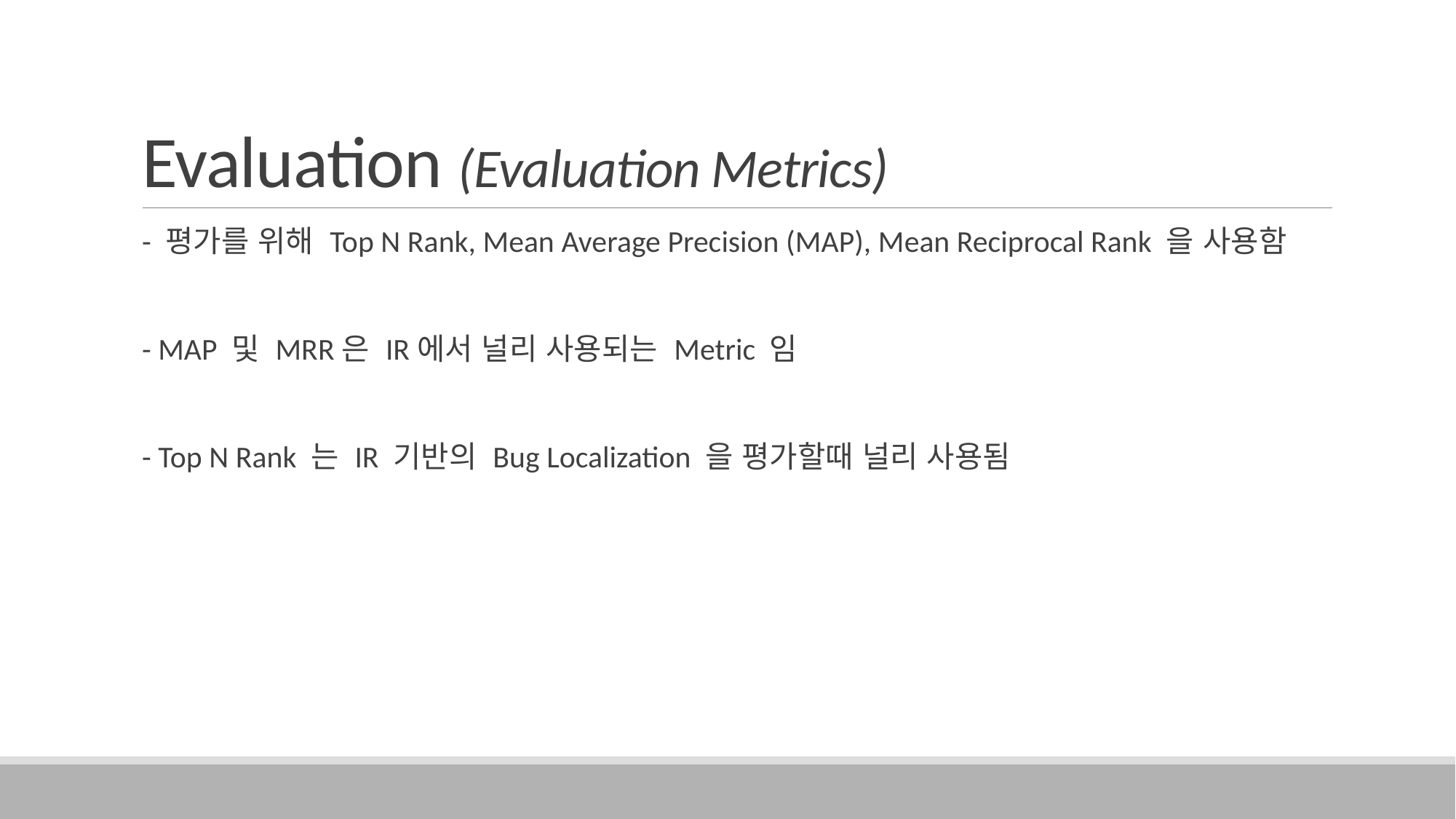

# Evaluation (Evaluation Metrics)
- 평가를 위해 Top N Rank, Mean Average Precision (MAP), Mean Reciprocal Rank 을 사용함

- MAP 및 MRR은 IR에서 널리 사용되는 Metric 임

- Top N Rank 는 IR 기반의 Bug Localization 을 평가할때 널리 사용됨